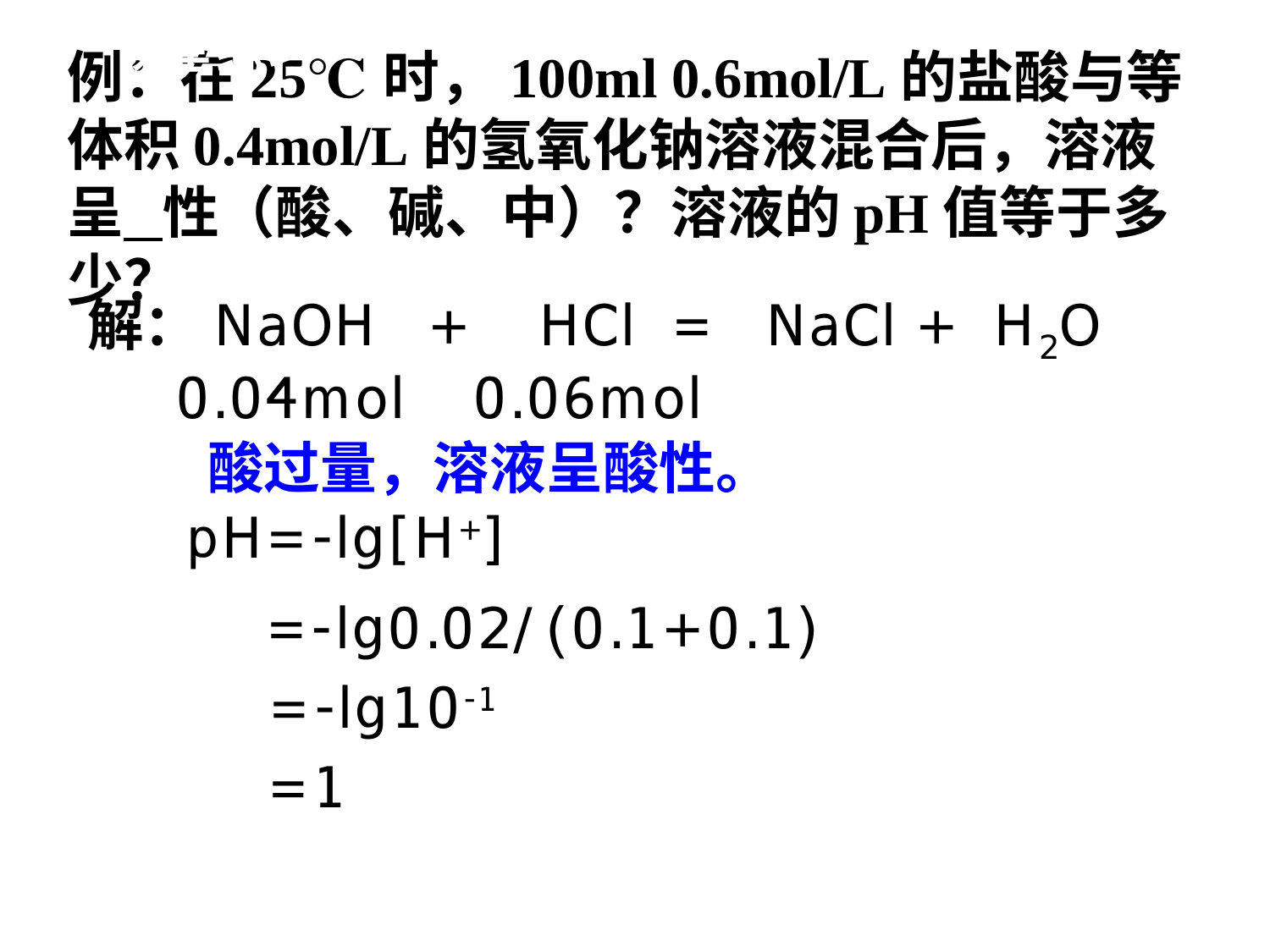

课堂练习
例：在25℃时，100ml 0.6mol/L的盐酸与等体积0.4mol/L的氢氧化钠溶液混合后，溶液呈   性（酸、碱、中）？溶液的pH值等于多少？
解： NaOH   +    HCl  =   NaCl +  H2O
0.04mol    0.06mol
酸过量，溶液呈酸性。
pH=-lg[H+]
=-lg0.02/(0.1+0.1)
=-lg10-1
=1